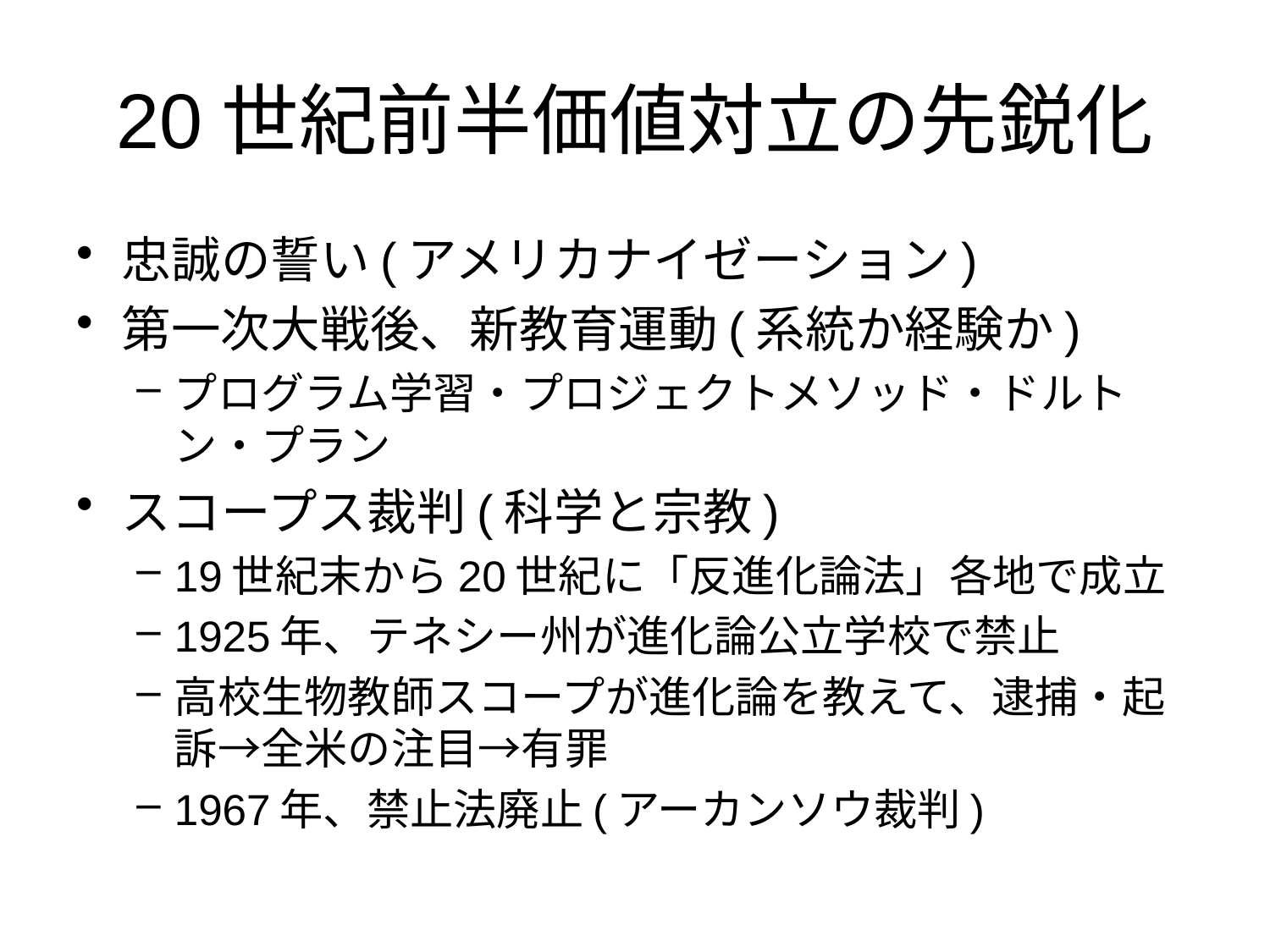

# 20世紀前半価値対立の先鋭化
忠誠の誓い(アメリカナイゼーション)
第一次大戦後、新教育運動(系統か経験か)
プログラム学習・プロジェクトメソッド・ドルトン・プラン
スコープス裁判(科学と宗教)
19世紀末から20世紀に「反進化論法」各地で成立
1925年、テネシー州が進化論公立学校で禁止
高校生物教師スコープが進化論を教えて、逮捕・起訴→全米の注目→有罪
1967年、禁止法廃止(アーカンソウ裁判)